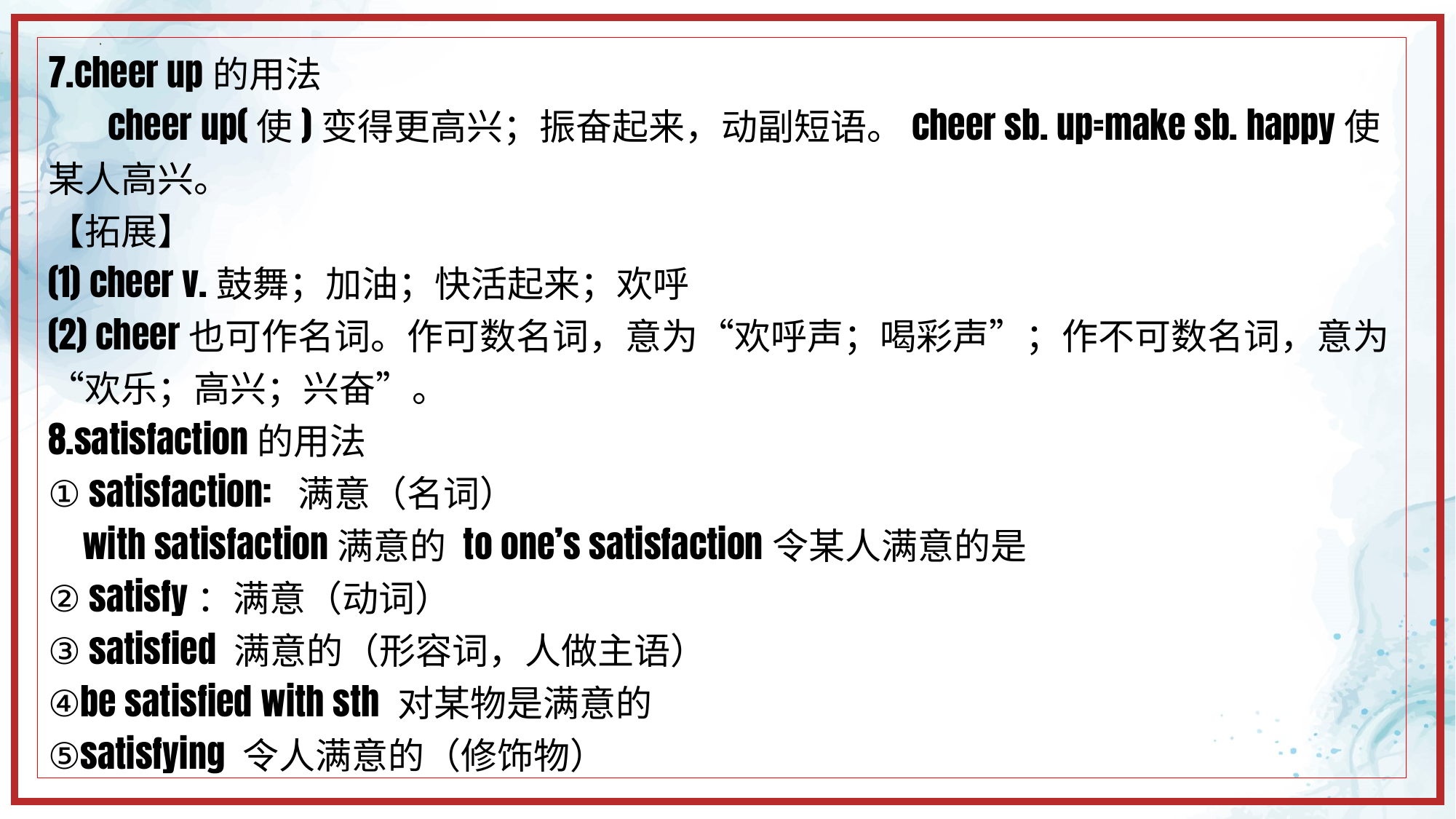

7.cheer up的用法
       cheer up(使)变得更高兴；振奋起来，动副短语。cheer sb. up=make sb. happy使某人高兴。
【拓展】
(1) cheer v.鼓舞；加油；快活起来；欢呼
(2) cheer也可作名词。作可数名词，意为“欢呼声；喝彩声”；作不可数名词，意为“欢乐；高兴；兴奋”。
8.satisfaction的用法
① satisfaction:  满意（名词）
    with satisfaction满意的 to one’s satisfaction令某人满意的是
② satisfy：满意（动词）
③ satisfied 满意的（形容词，人做主语）
④be satisfied with sth 对某物是满意的
⑤satisfying 令人满意的（修饰物）